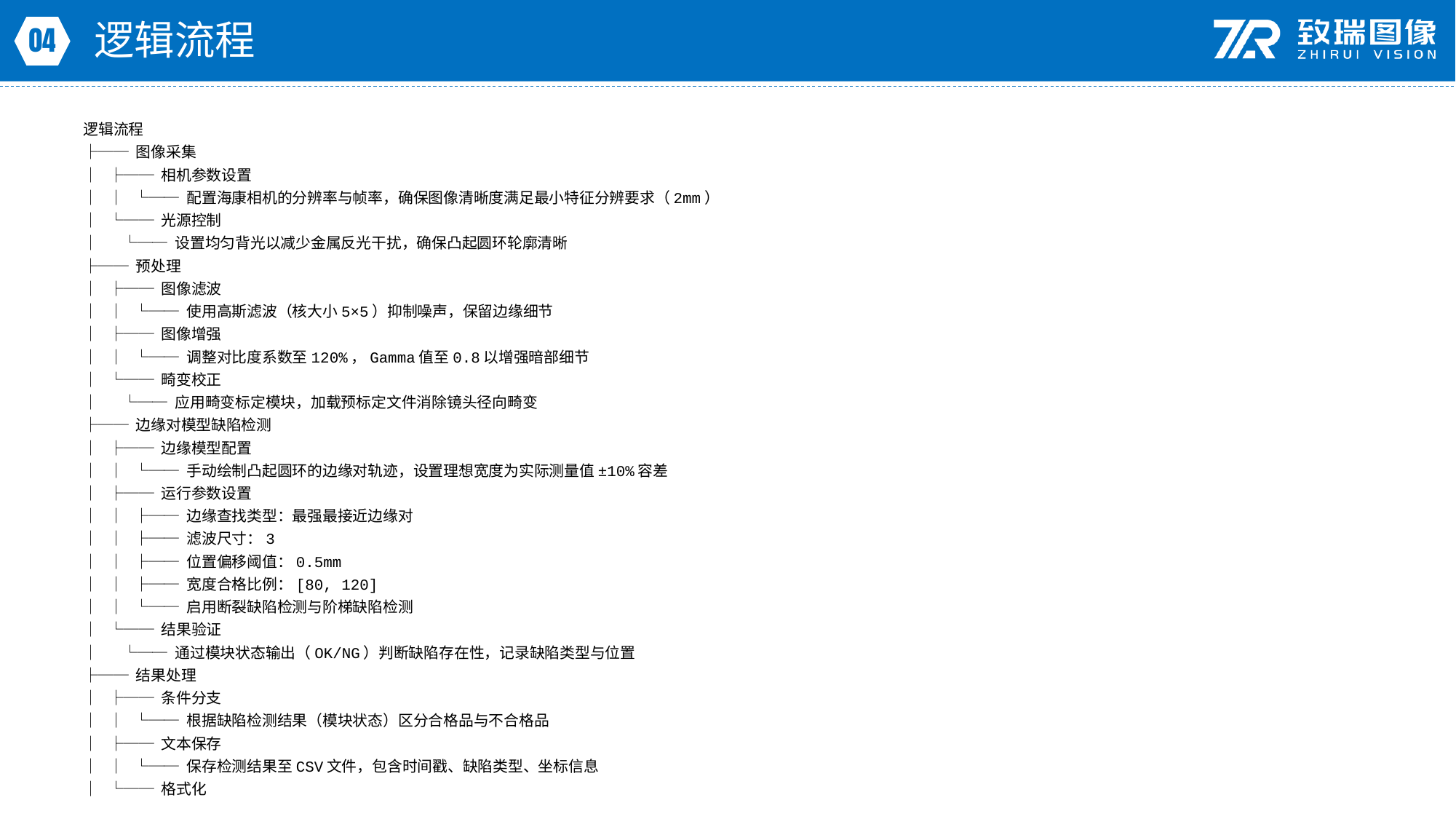

逻辑流程
04

逻辑流程
├── 图像采集
│   ├── 相机参数设置
│   │   └── 配置海康相机的分辨率与帧率，确保图像清晰度满足最小特征分辨要求（2mm）
│   └── 光源控制
│       └── 设置均匀背光以减少金属反光干扰，确保凸起圆环轮廓清晰
├── 预处理
│   ├── 图像滤波
│   │   └── 使用高斯滤波（核大小5×5）抑制噪声，保留边缘细节
│   ├── 图像增强
│   │   └── 调整对比度系数至120%，Gamma值至0.8以增强暗部细节
│   └── 畸变校正
│       └── 应用畸变标定模块，加载预标定文件消除镜头径向畸变
├── 边缘对模型缺陷检测
│   ├── 边缘模型配置
│   │   └── 手动绘制凸起圆环的边缘对轨迹，设置理想宽度为实际测量值±10%容差
│   ├── 运行参数设置
│   │   ├── 边缘查找类型：最强最接近边缘对
│   │   ├── 滤波尺寸：3
│   │   ├── 位置偏移阈值：0.5mm
│   │   ├── 宽度合格比例：[80, 120]
│   │   └── 启用断裂缺陷检测与阶梯缺陷检测
│   └── 结果验证
│       └── 通过模块状态输出（OK/NG）判断缺陷存在性，记录缺陷类型与位置
├── 结果处理
│   ├── 条件分支
│   │   └── 根据缺陷检测结果（模块状态）区分合格品与不合格品
│   ├── 文本保存
│   │   └── 保存检测结果至CSV文件，包含时间戳、缺陷类型、坐标信息
│   └── 格式化